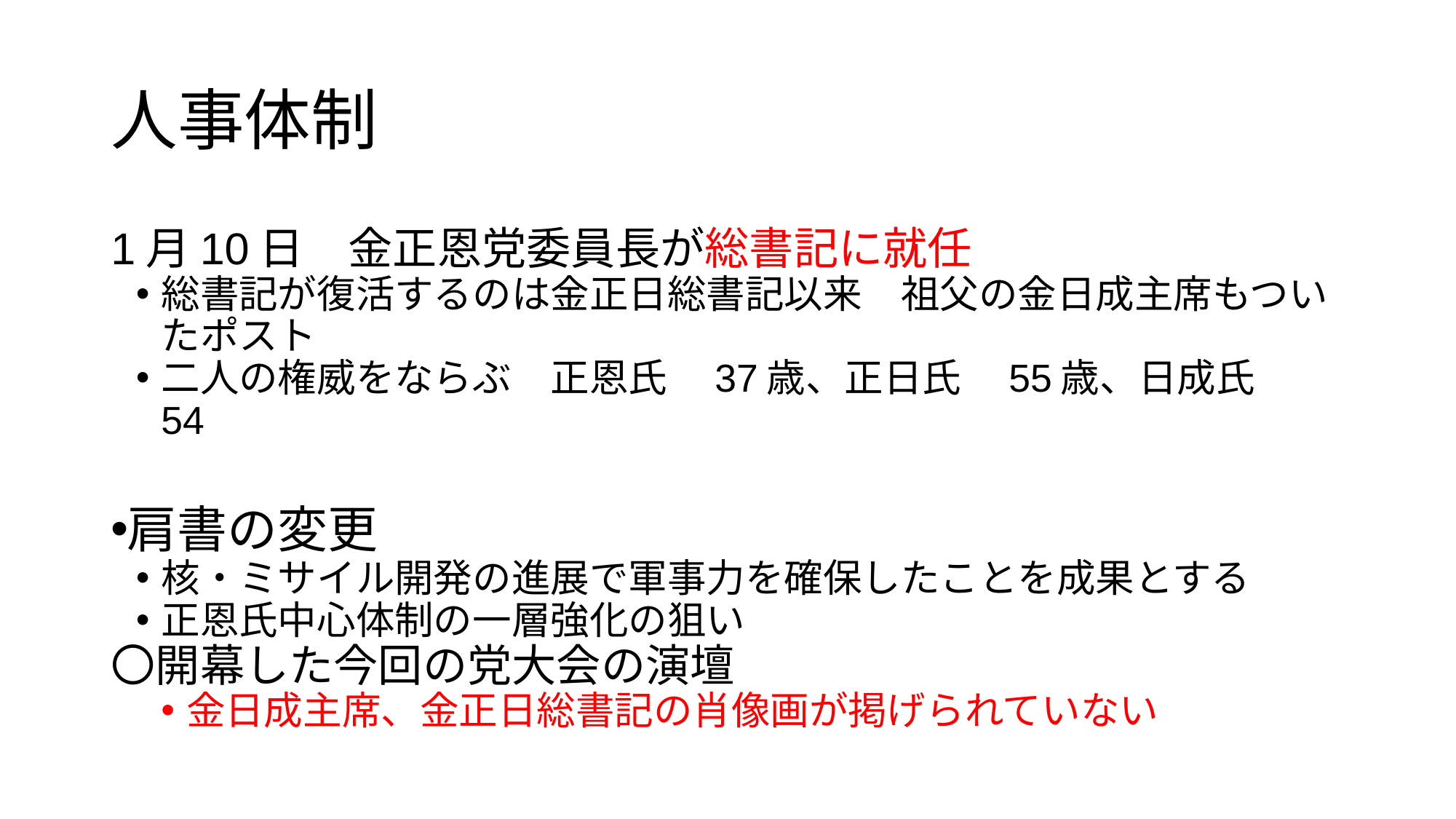

# 人事体制
1月10日　金正恩党委員長が総書記に就任
総書記が復活するのは金正日総書記以来　祖父の金日成主席もついたポスト
二人の権威をならぶ　正恩氏　37歳、正日氏　55歳、日成氏　54

肩書の変更
核・ミサイル開発の進展で軍事力を確保したことを成果とする
正恩氏中心体制の一層強化の狙い
〇開幕した今回の党大会の演壇
金日成主席、金正日総書記の肖像画が掲げられていない